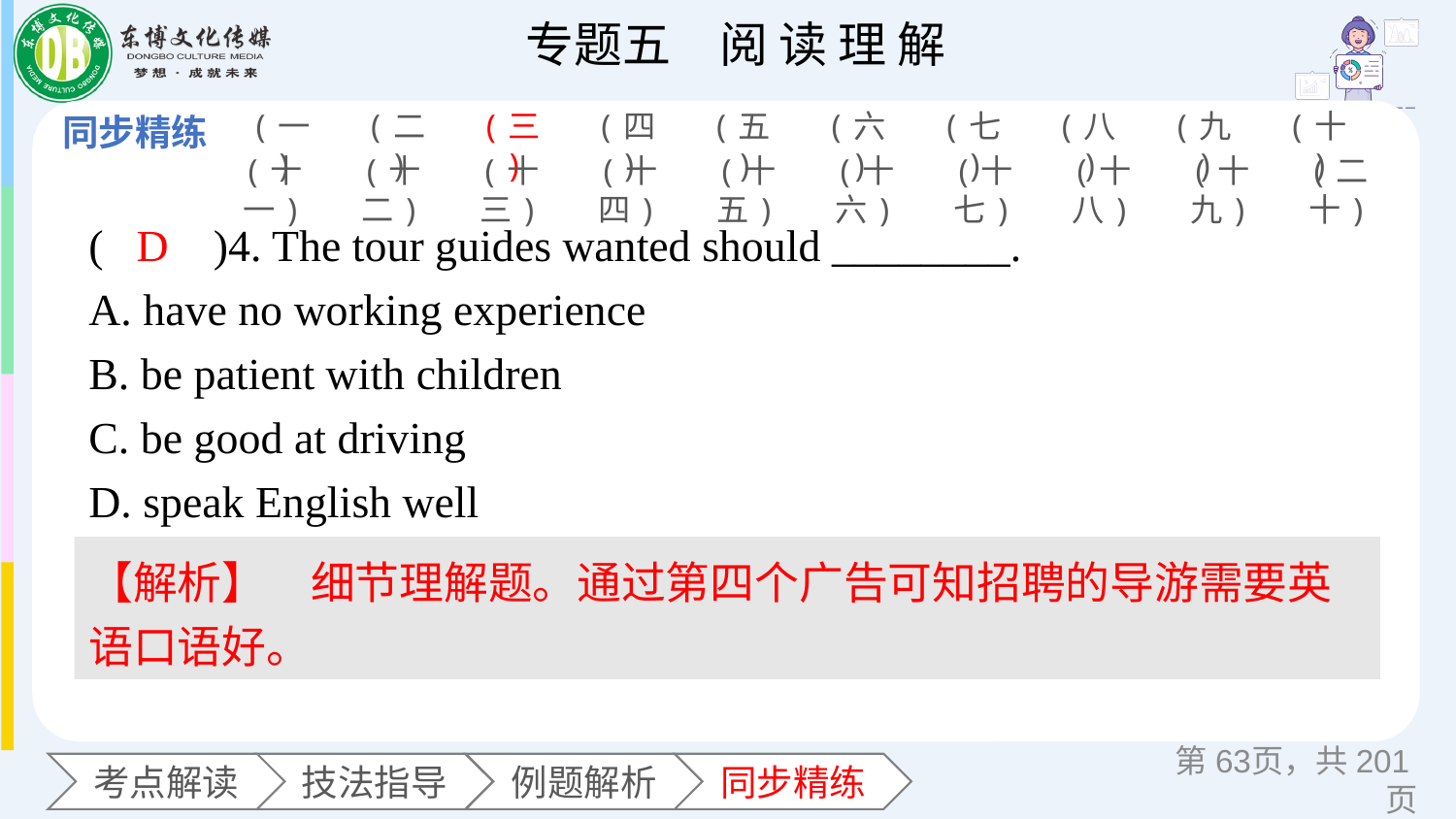

(一)
(二)
(三)
(四)
(五)
(六)
(七)
(八)
(九)
(十)
(十一)
(十二)
(十三)
(十四)
(十五)
(十六)
(十七)
(十八)
(十九)
(二十)
(　　)4. The tour guides wanted should ________.
A. have no working experience
B. be patient with children
C. be good at driving
D. speak English well
D
【解析】　细节理解题。通过第四个广告可知招聘的导游需要英语口语好。
第63页，共201页